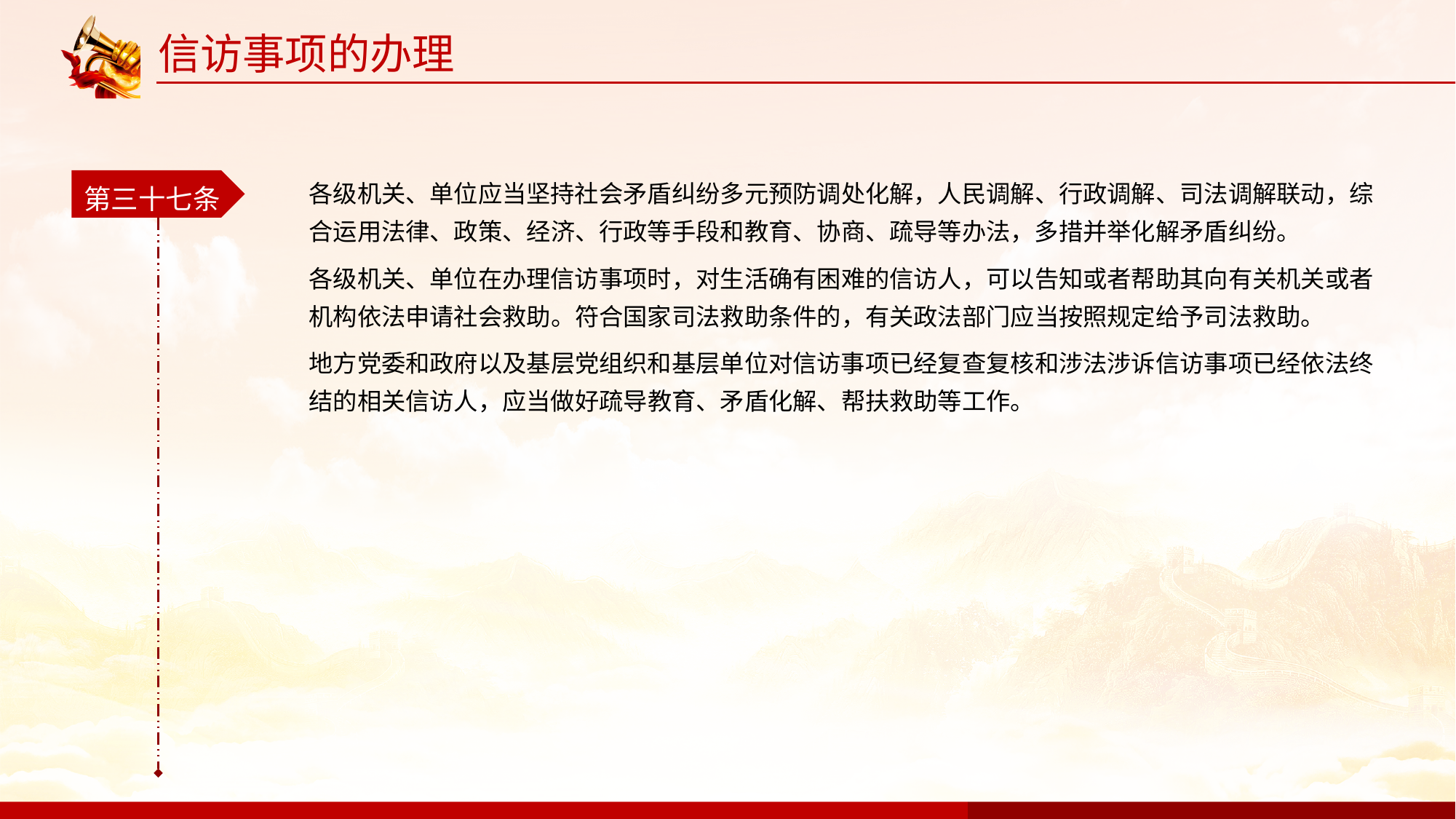

信访事项的办理
第三十七条

各级机关、单位应当坚持社会矛盾纠纷多元预防调处化解，人民调解、行政调解、司法调解联动，综合运用法律、政策、经济、行政等手段和教育、协商、疏导等办法，多措并举化解矛盾纠纷。
各级机关、单位在办理信访事项时，对生活确有困难的信访人，可以告知或者帮助其向有关机关或者机构依法申请社会救助。符合国家司法救助条件的，有关政法部门应当按照规定给予司法救助。
地方党委和政府以及基层党组织和基层单位对信访事项已经复查复核和涉法涉诉信访事项已经依法终结的相关信访人，应当做好疏导教育、矛盾化解、帮扶救助等工作。